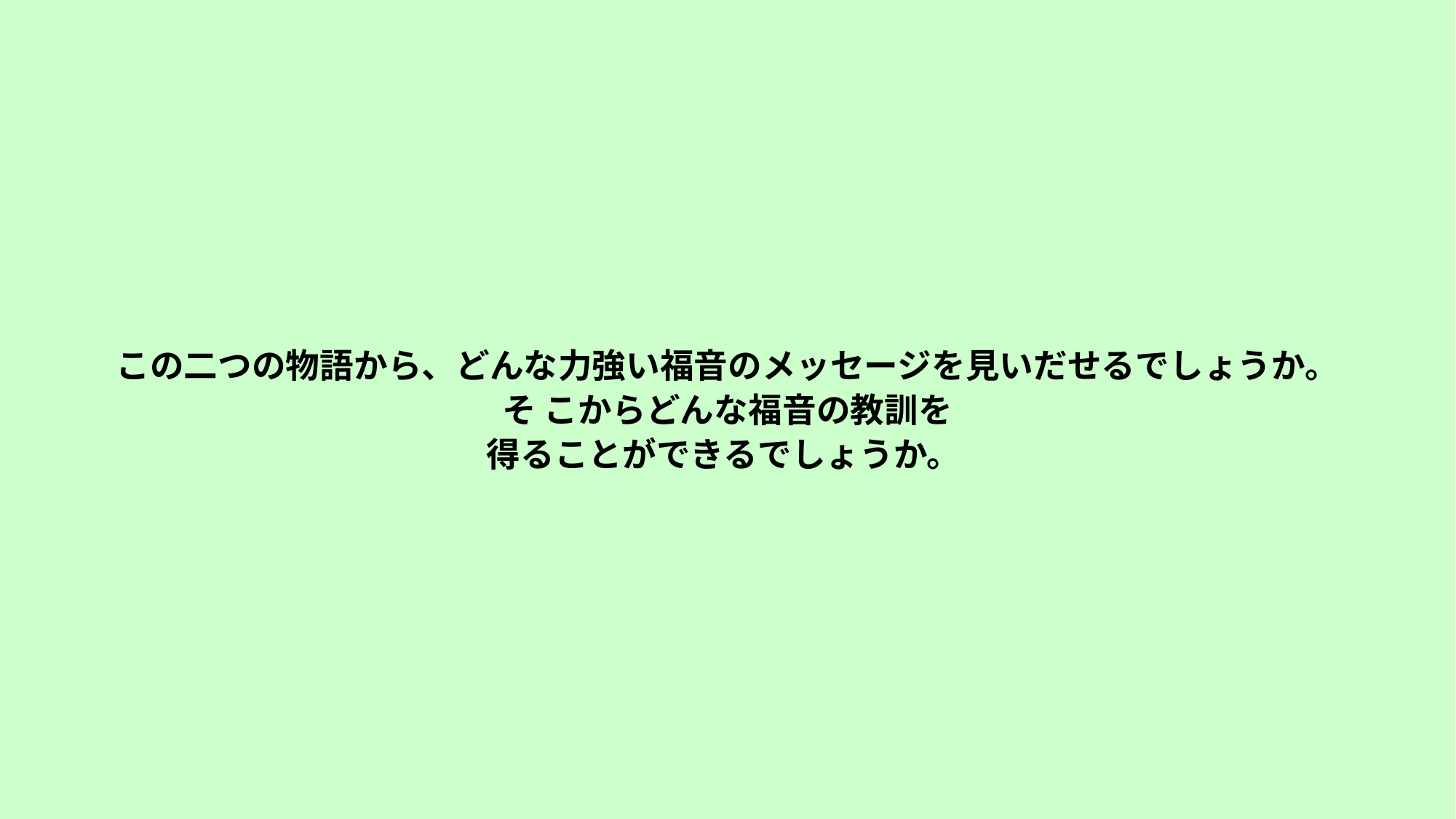

# この二つの物語から、どんな力強い福音のメッセージを見いだせるでしょうか。 そ こからどんな福音の教訓を 得ることができるでしょうか。